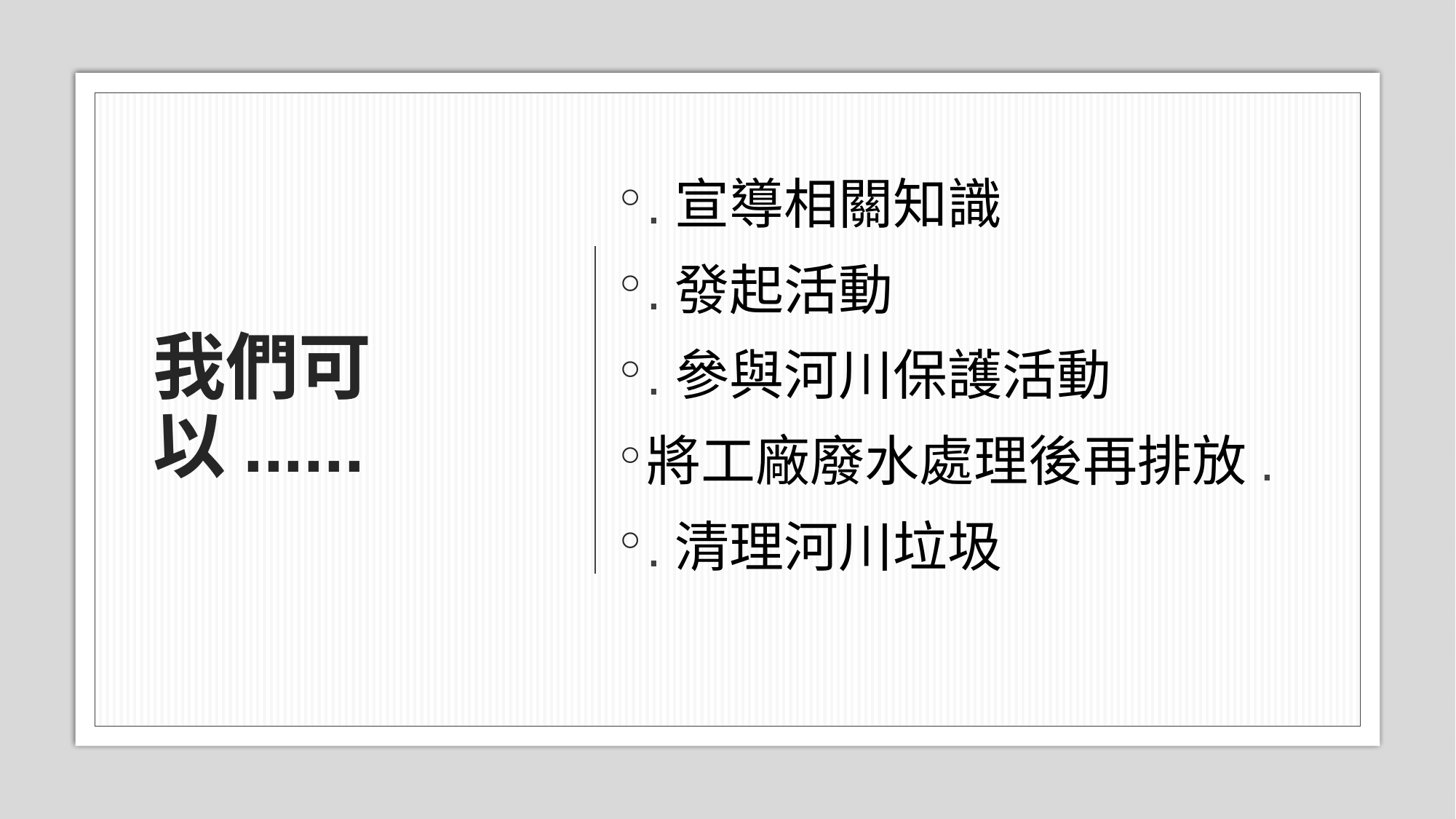

.宣導相關知識
.發起活動
.參與河川保護活動
將工廠廢水處理後再排放.
.清理河川垃圾

# 我們可以......